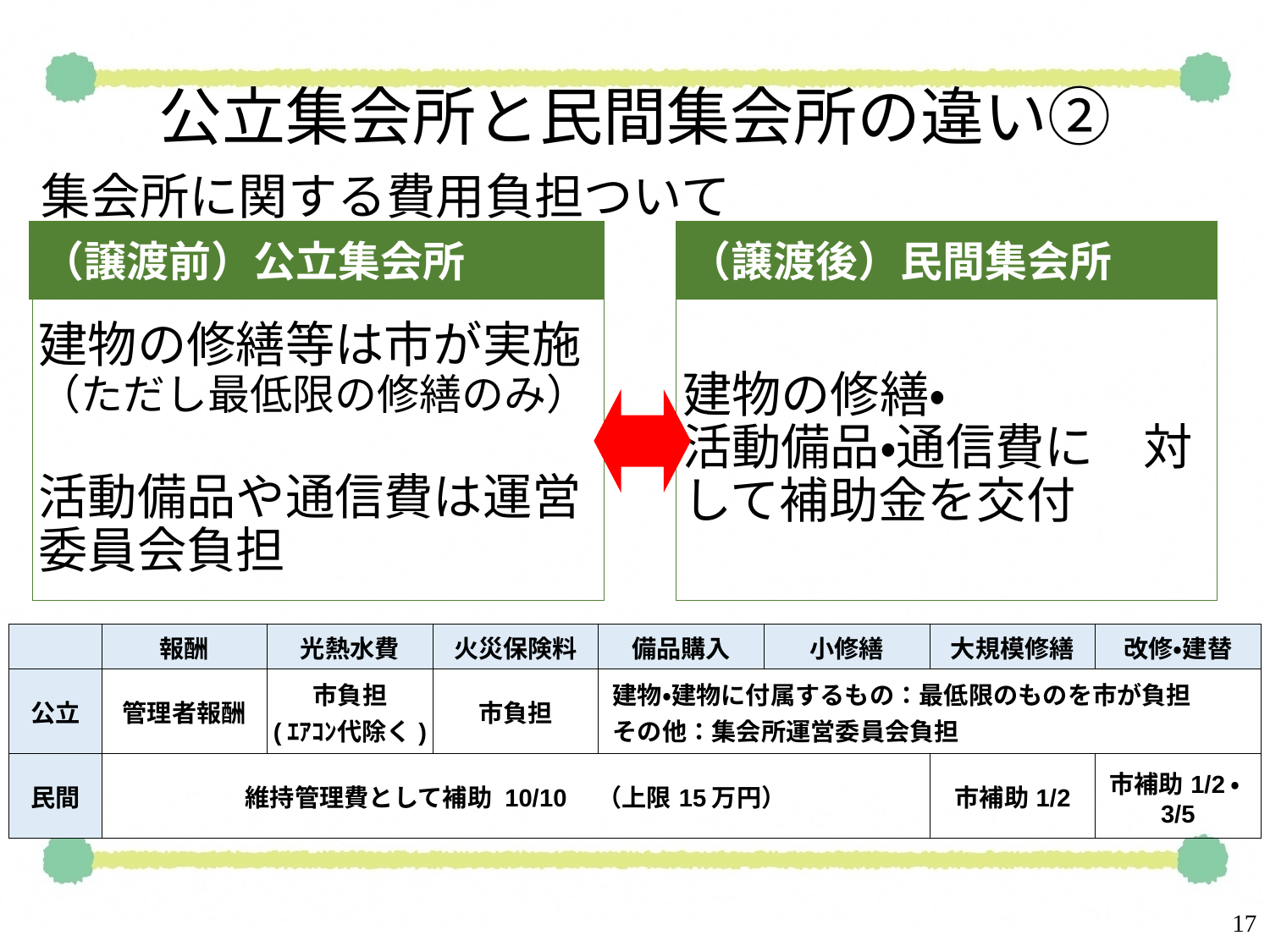

# 公立集会所と民間集会所の違い②
集会所に関する費用負担ついて
（譲渡後）民間集会所
（譲渡前）公立集会所
建物の修繕等は市が実施
（ただし最低限の修繕のみ）

活動備品や通信費は運営委員会負担
建物の修繕・
活動備品・通信費に　対して補助金を交付

|  | 報酬 | 光熱水費 | 火災保険料 | 備品購入 | 小修繕 | 大規模修繕 | 改修・建替 |
| --- | --- | --- | --- | --- | --- | --- | --- |
| 公立 | 管理者報酬 | 市負担 (ｴｱｺﾝ代除く) | 市負担 | 建物・建物に付属するもの：最低限のものを市が負担 その他：集会所運営委員会負担 |  |  |  |
| 民間 | 維持管理費として補助 10/10　（上限15万円） |  |  |  |  | 市補助1/2 | 市補助1/2・3/5 |
17